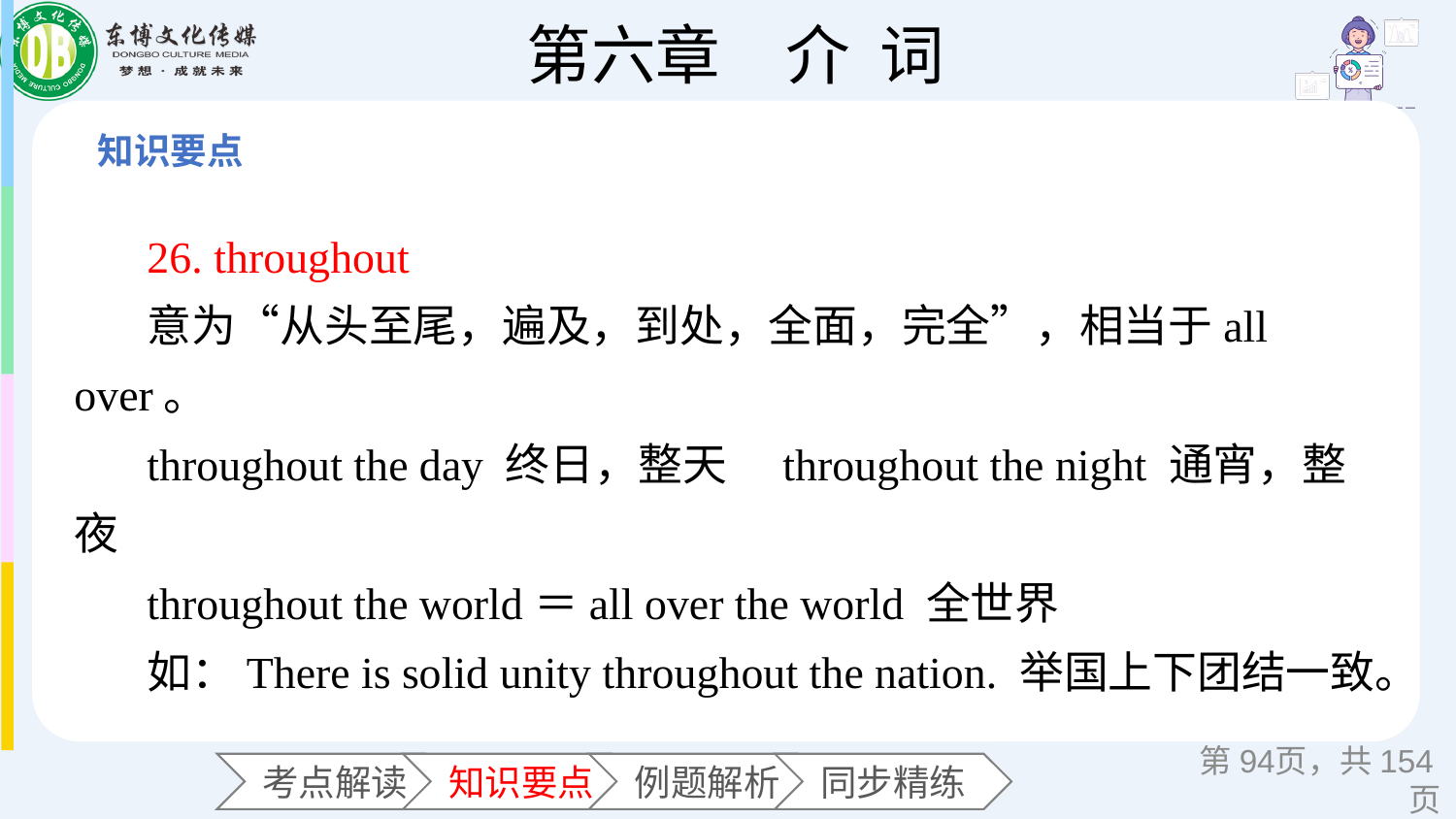

26. throughout
意为“从头至尾，遍及，到处，全面，完全”，相当于all over。
throughout the day 终日，整天　throughout the night 通宵，整夜
throughout the world＝all over the world 全世界
如：There is solid unity throughout the nation. 举国上下团结一致。
第94页，共154页